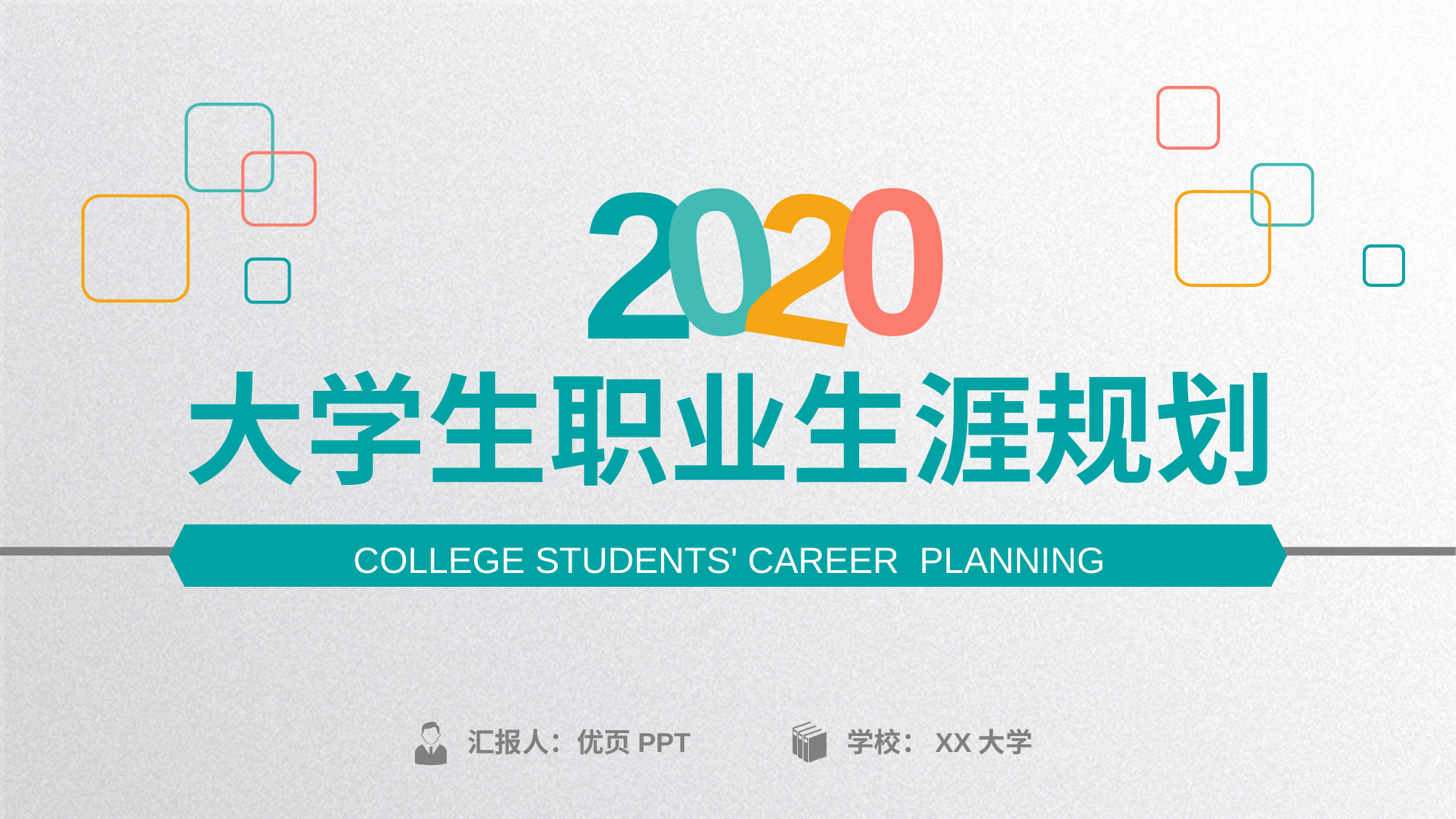

0
2
2
0

大学生职业生涯规划

COLLEGE STUDENTS' CAREER  PLANNING

汇报人：优页PPT
学校：XX大学